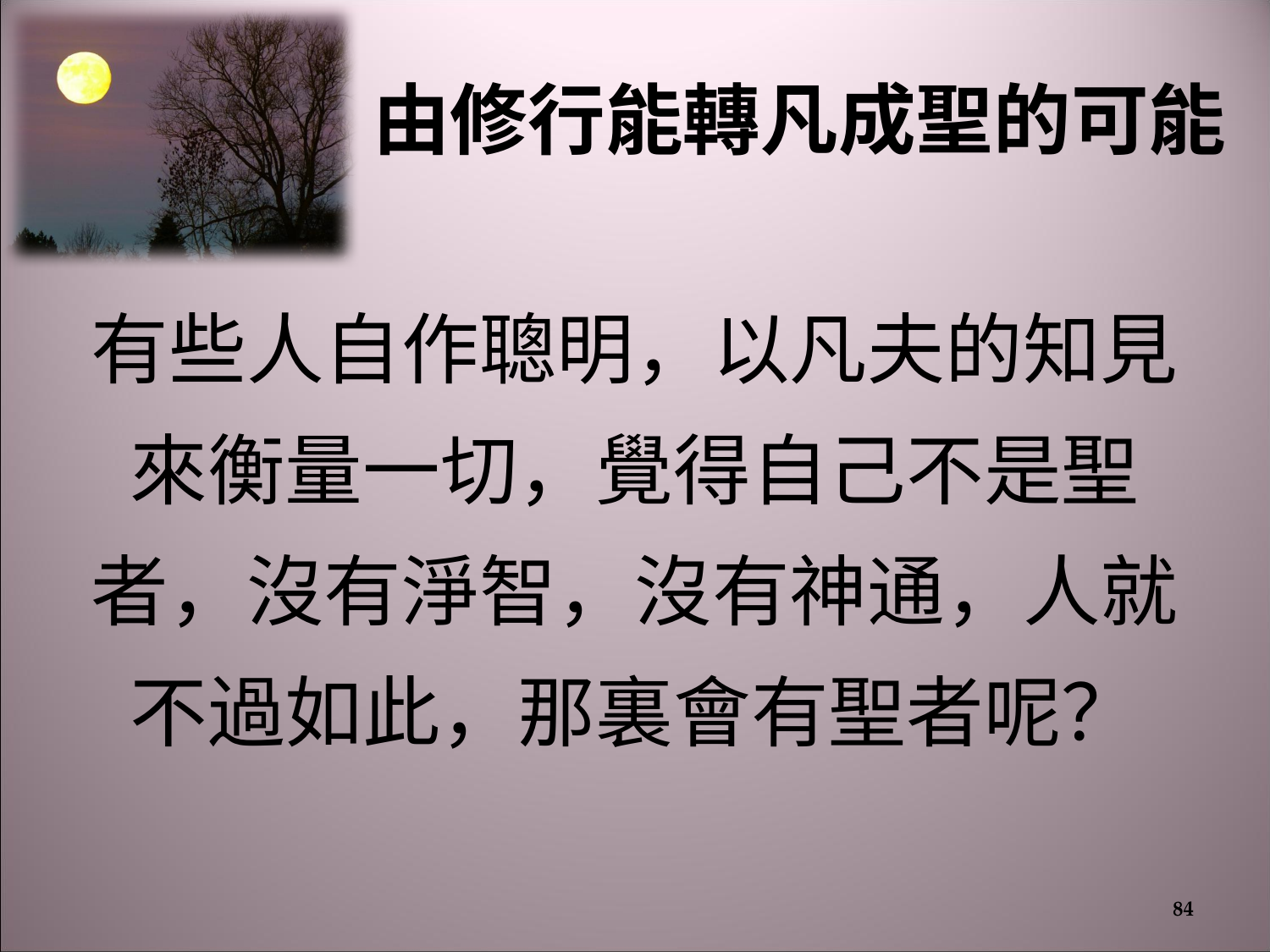

# 由修行能轉凡成聖的可能
有些人自作聰明，以凡夫的知見來衡量一切，覺得自己不是聖者，沒有淨智，沒有神通，人就不過如此，那裏會有聖者呢？
84